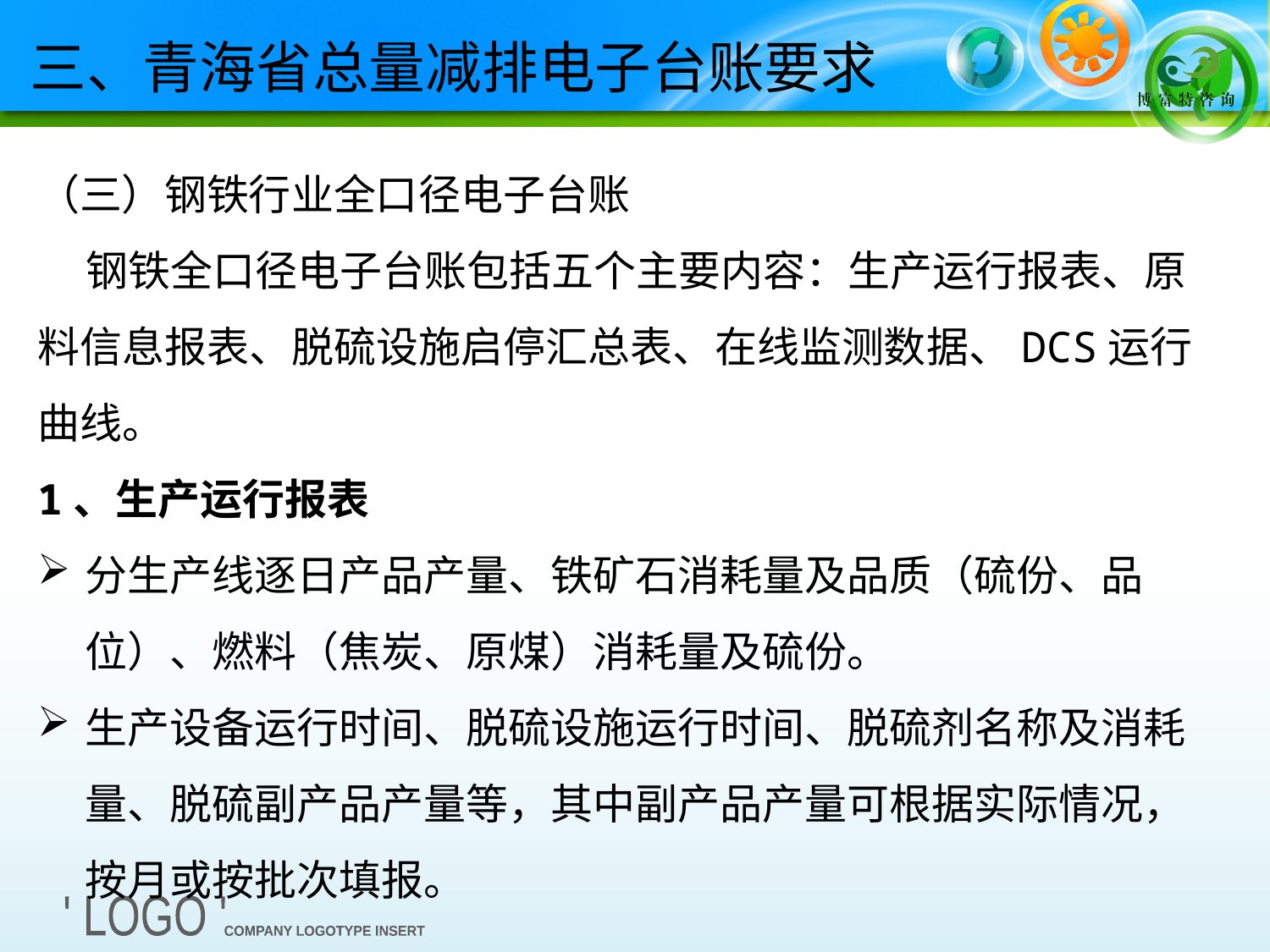

三、青海省总量减排电子台账要求

（三）钢铁行业全口径电子台账
    钢铁全口径电子台账包括五个主要内容：生产运行报表、原料信息报表、脱硫设施启停汇总表、在线监测数据、DCS运行曲线。
1、生产运行报表
分生产线逐日产品产量、铁矿石消耗量及品质（硫份、品位）、燃料（焦炭、原煤）消耗量及硫份。
生产设备运行时间、脱硫设施运行时间、脱硫剂名称及消耗量、脱硫副产品产量等，其中副产品产量可根据实际情况，按月或按批次填报。